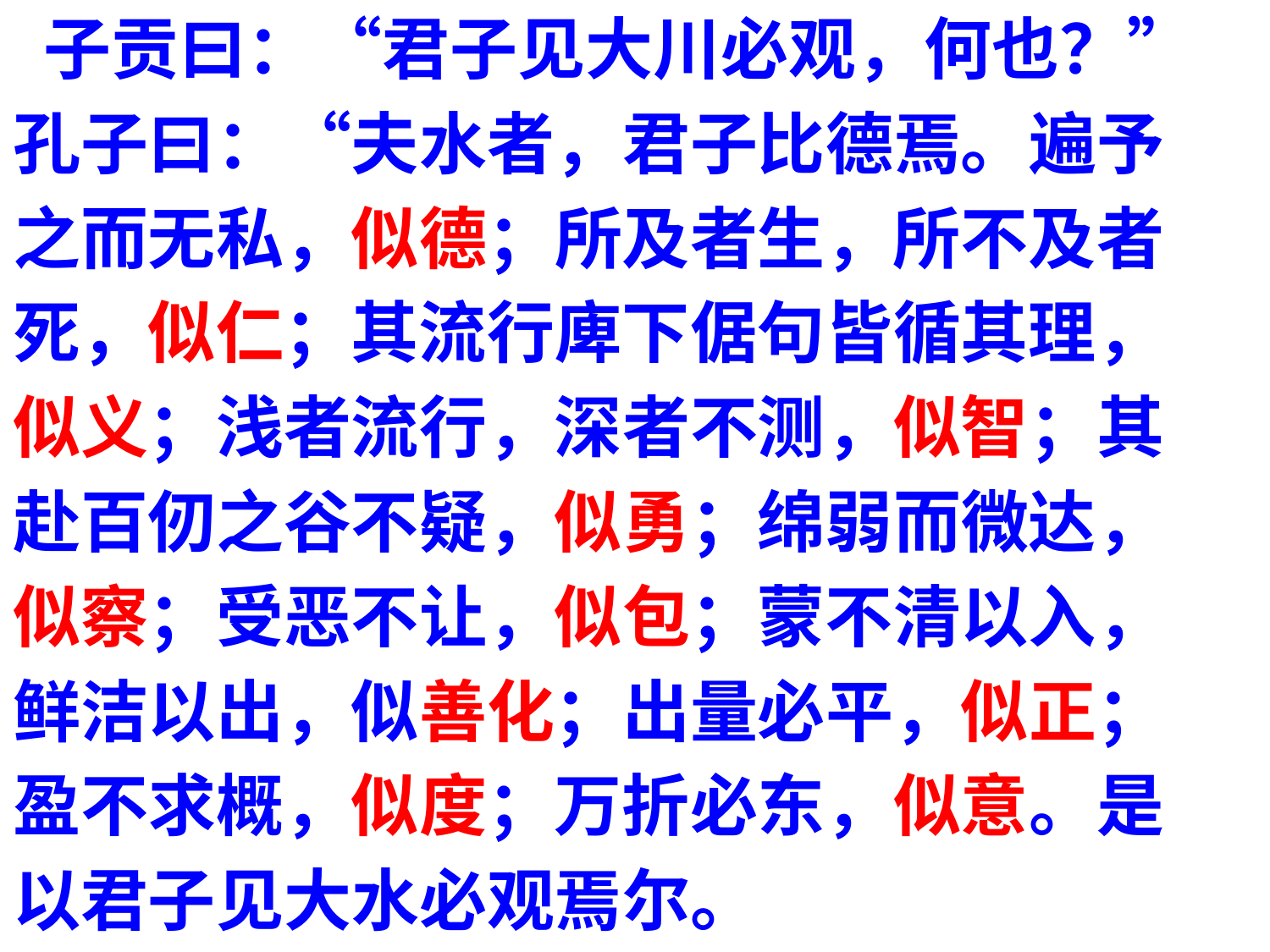

子贡曰：“君子见大川必观，何也？”
孔子曰：“夫水者，君子比德焉。遍予
之而无私，似德；所及者生，所不及者
死，似仁；其流行庳下倨句皆循其理，
似义；浅者流行，深者不测，似智；其
赴百仞之谷不疑，似勇；绵弱而微达，
似察；受恶不让，似包；蒙不清以入，
鲜洁以出，似善化；出量必平，似正；
盈不求概，似度；万折必东，似意。是
以君子见大水必观焉尔。